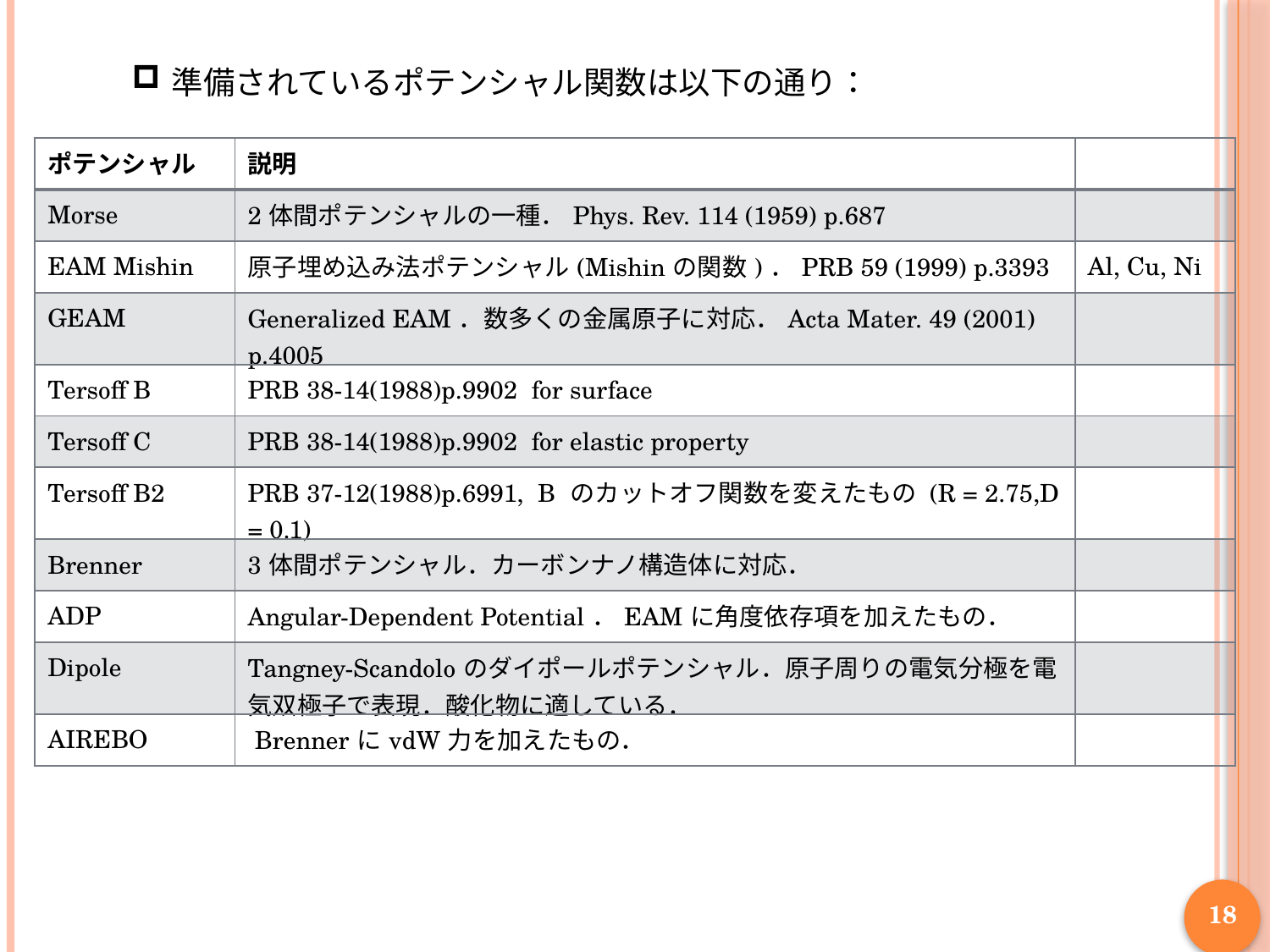

準備されているポテンシャル関数は以下の通り：
| ポテンシャル | 説明 |  |
| --- | --- | --- |
| Morse | 2体間ポテンシャルの一種．Phys. Rev. 114 (1959) p.687 |  |
| EAM Mishin | 原子埋め込み法ポテンシャル(Mishinの関数)．PRB 59 (1999) p.3393 | Al, Cu, Ni |
| GEAM | Generalized EAM．数多くの金属原子に対応．Acta Mater. 49 (2001) p.4005 |  |
| Tersoff B | PRB 38-14(1988)p.9902 for surface |  |
| Tersoff C | PRB 38-14(1988)p.9902 for elastic property |  |
| Tersoff B2 | PRB 37-12(1988)p.6991, B のカットオフ関数を変えたもの (R = 2.75,D = 0.1) |  |
| Brenner | 3体間ポテンシャル．カーボンナノ構造体に対応． |  |
| ADP | Angular-Dependent Potential．EAMに角度依存項を加えたもの． |  |
| Dipole | Tangney-Scandoloのダイポールポテンシャル．原子周りの電気分極を電気双極子で表現．酸化物に適している． |  |
| AIREBO | BrennerにvdW力を加えたもの． |  |
18